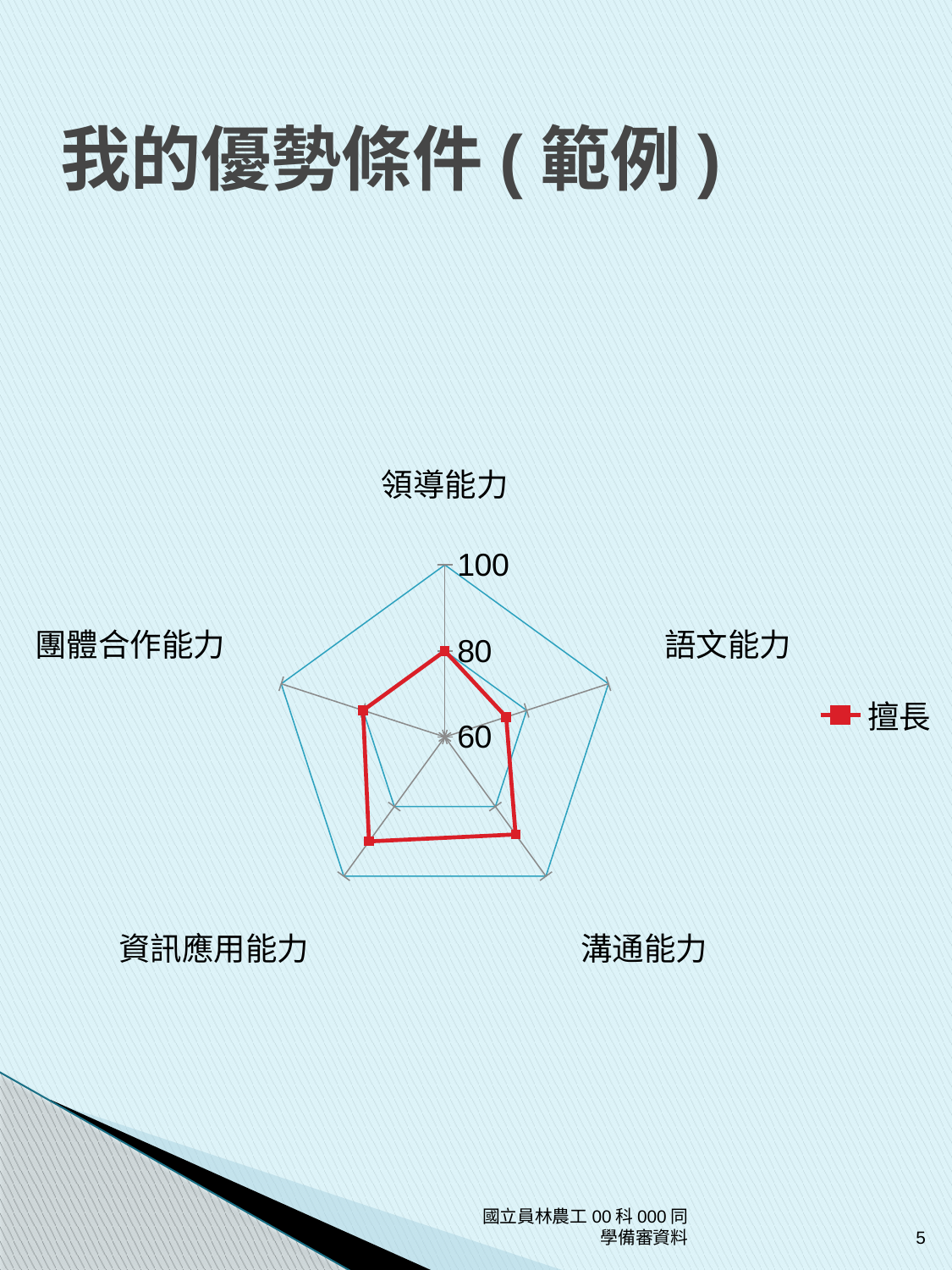

# 我的優勢條件(範例)

### Chart

| Category | 擅長 |
|---|---|
| 領導能力 | 80.0 |
| 語文能力 | 75.0 |
| 溝通能力 | 88.0 |
| 資訊應用能力 | 90.0 |
| 團體合作能力 | 80.0 |
國立員林農工00科000同學備審資料
5